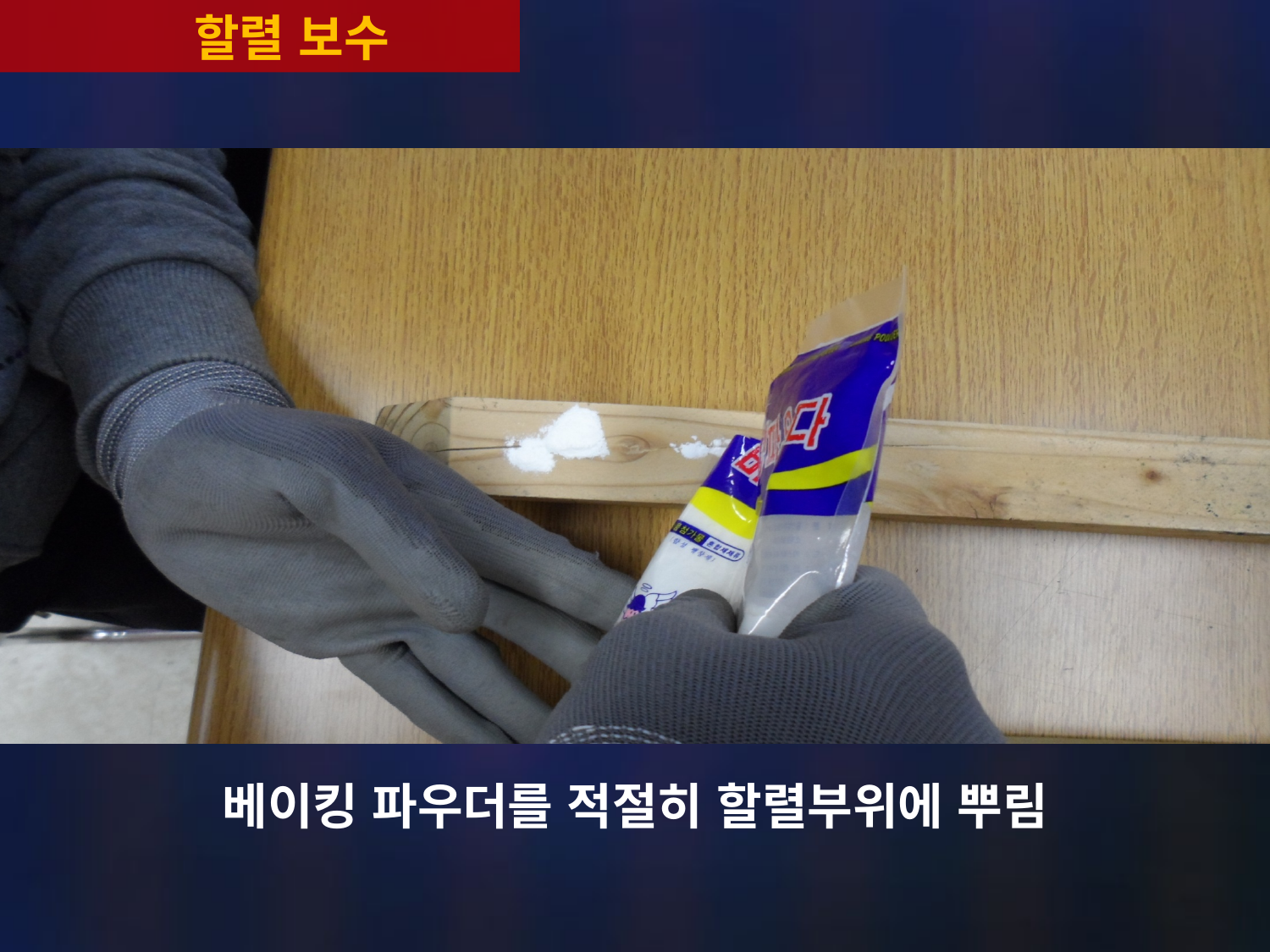

할렬 보수

베이킹 파우더를 적절히 할렬부위에 뿌림